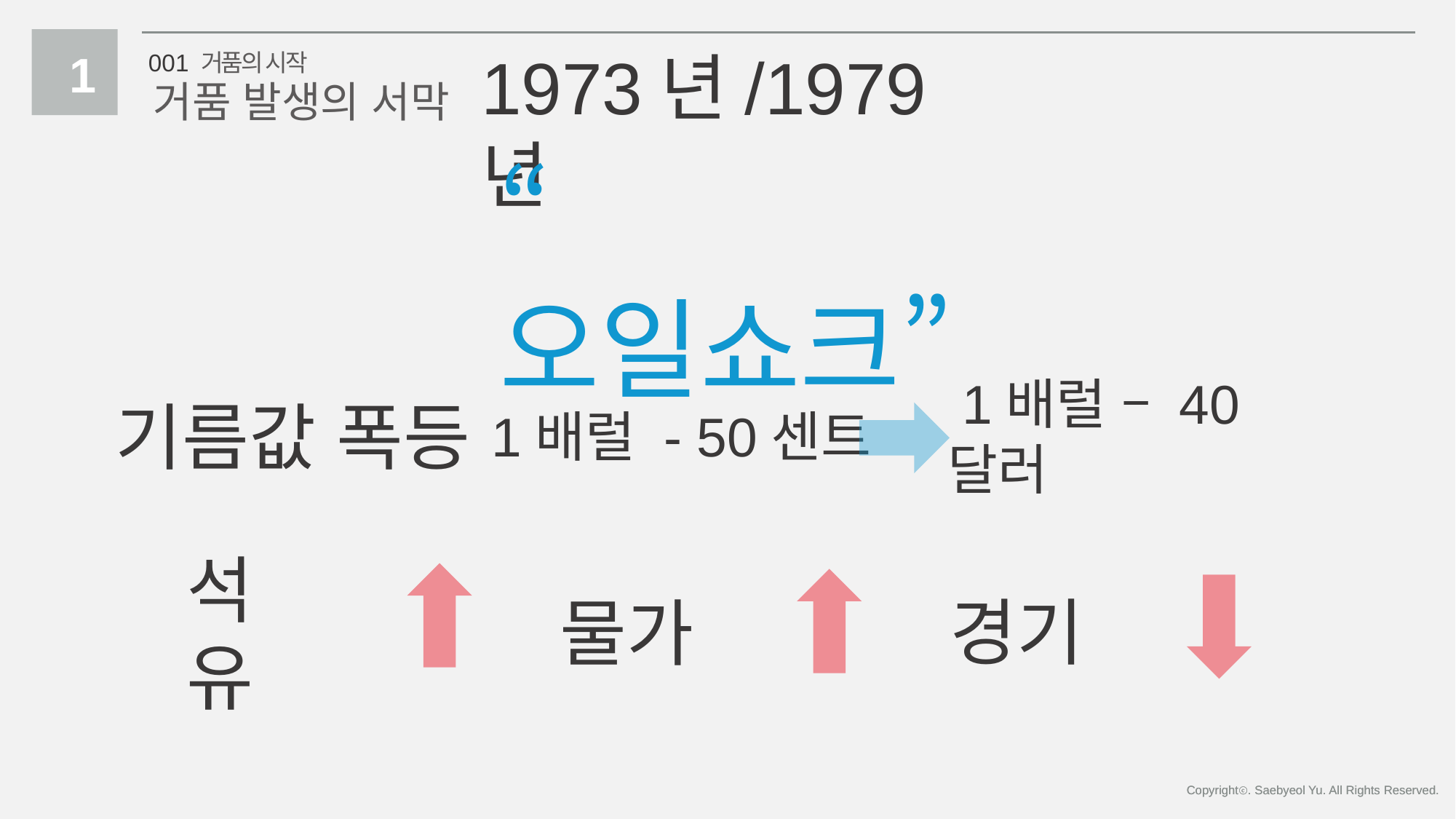

1
001 거품의 시작
거품 발생의 서막
1973년/1979년
“오일쇼크”
기름값 폭등
 1배럴 – 40달러
1배럴 - 50센트

경기
물가
석유
Copyrightⓒ. Saebyeol Yu. All Rights Reserved.